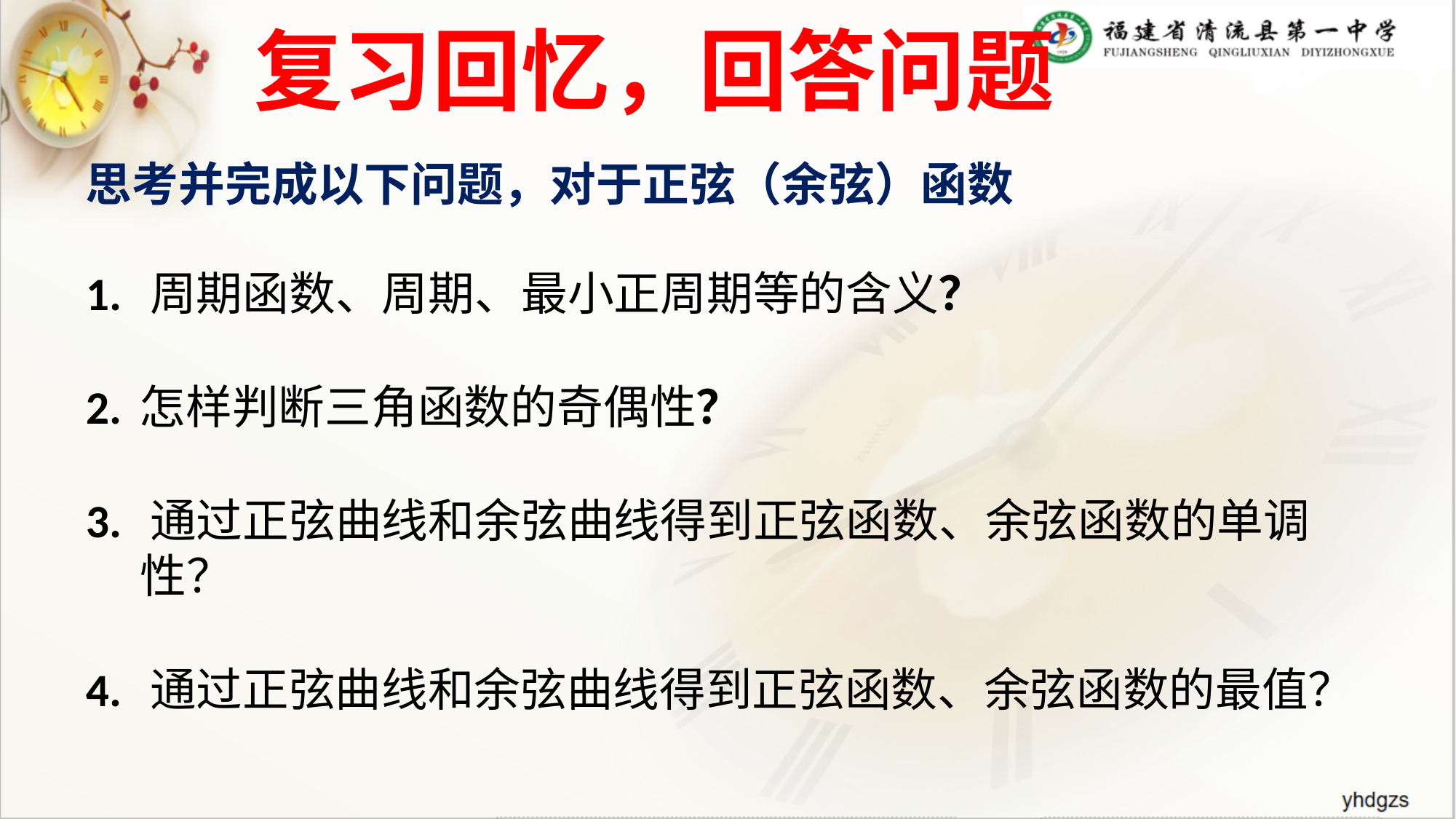

# 复习回忆，回答问题

思考并完成以下问题，对于正弦（余弦）函数

1.  周期函数、周期、最小正周期等的含义？

2. 怎样判断三角函数的奇偶性？

3.  通过正弦曲线和余弦曲线得到正弦函数、余弦函数的单调性？

4.  通过正弦曲线和余弦曲线得到正弦函数、余弦函数的最值？